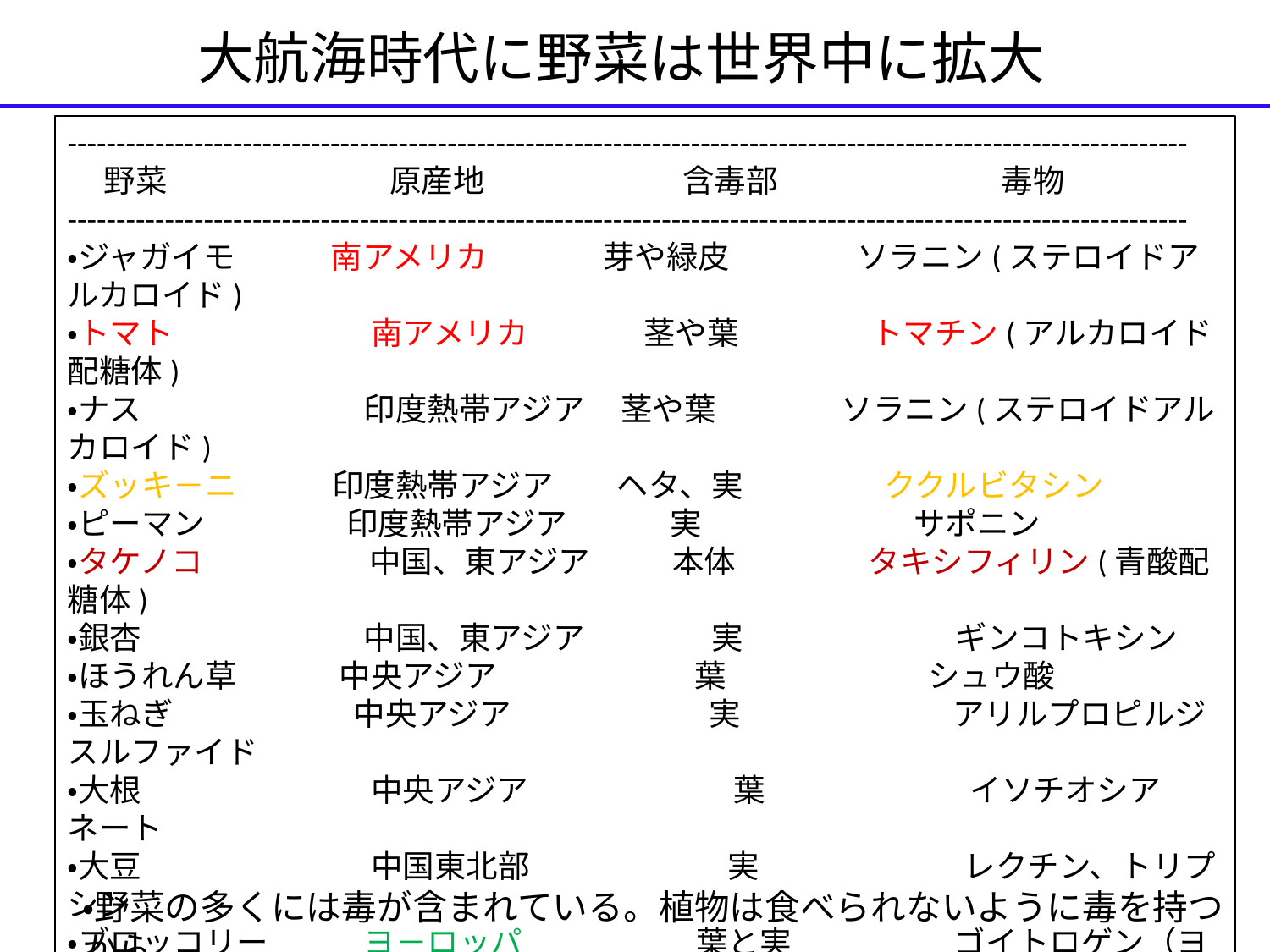

大航海時代に野菜は世界中に拡大
-------------------------------------------------------------------------------------------------------------------
    野菜　　　　　　　原産地　　　　　　 含毒部　　　　　         毒物
-------------------------------------------------------------------------------------------------------------------
・ジャガイモ　　　南アメリカ                芽や緑皮　　　　ソラニン(ステロイドアルカロイド)
・トマト　　　　　　 南アメリカ                茎や葉             　 トマチン(アルカロイド配糖体)
・ナス　　　　　　　印度熱帯アジア     茎や葉            　 ソラニン(ステロイドアルカロイド)
・ズッキ－ニ　　　印度熱帯アジア　　ヘタ、実　　　　  ククルビタシン
・ピーマン　　　  　印度熱帯アジア　　　 実　　　　　　   サポニン
・タケノコ　　　　　 中国、東アジア       　本体              　タキシフィリン(青酸配糖体)
・銀杏　　　　　　　中国、東アジア　　　　実　　　　　　   ギンコトキシン
・ほうれん草　　　 中央アジア　　　　　　 葉　　　　　      シュウ酸
・玉ねぎ　　　　　   中央アジア　　　　　　 実　　　　　　   アリルプロピルジスルファイド
・大根　　　　　　　 中央アジア　　　　　　  葉　　　　　　  イソチオシアネート
・大豆　　　　　　　 中国東北部　　　　　　 実　　　　　　  レクチン、トリプシン
・ブロッコリー　　　ヨ－ロッパ　　　　　  葉と実　　　　     ゴイトロゲン（ヨウ素吸収阻害）
・レタス　　　　　　  ヨ－ロッパ　　　　　　　葉　　　　　　   セスキテルペンラクトン
・モロヘイヤ　　　  アフリカ                  種子、茎、鞘        ストロファンチジン、オリトリサイド
・キャッサバ　　　　熱帯アメリカ　　　　　葉、根皮　　　  リナマリン（青酸配糖体）
・梅　　　　　　　　　　  中国　　　　　　　　  種子　　　　　   アミダグリン(青酸化合物)
・野菜の多くには毒が含まれている。植物は食べられないように毒を持つから。